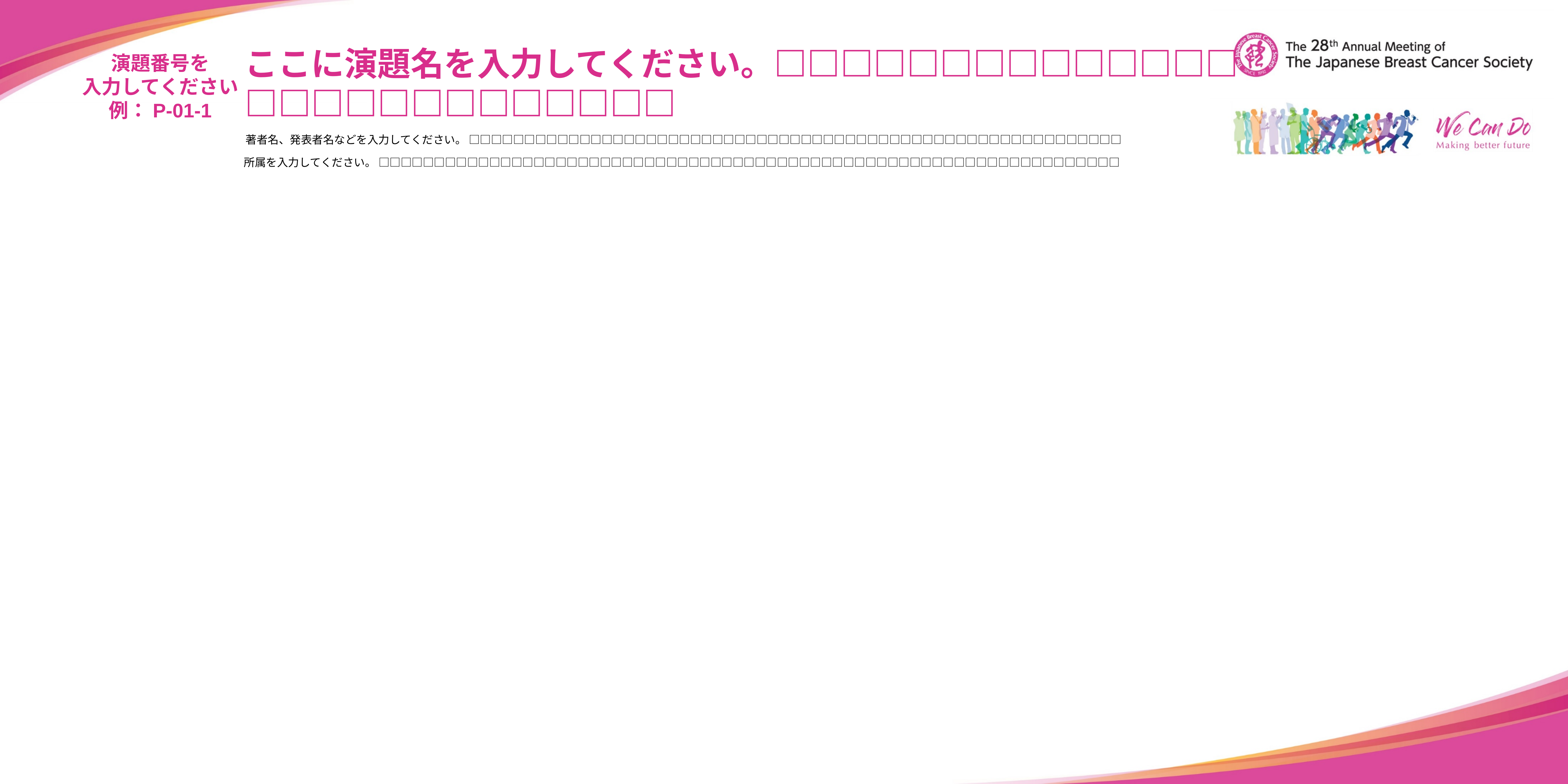

ここに演題名を入力してください。□□□□□□□□□□□□□□□□□□□□□□□□□□□
演題番号を
入力してください
例：P-01-1
著者名、発表者名などを入力してください。 □□□□□□□□□□□□□□□□□□□□□□□□□□□□□□□□□□□□□□□□□□□□□□□□□□□□□□□□□□□
所属を入力してください。 □□□□□□□□□□□□□□□□□□□□□□□□□□□□□□□□□□□□□□□□□□□□□□□□□□□□□□□□□□□□□□□□□□□